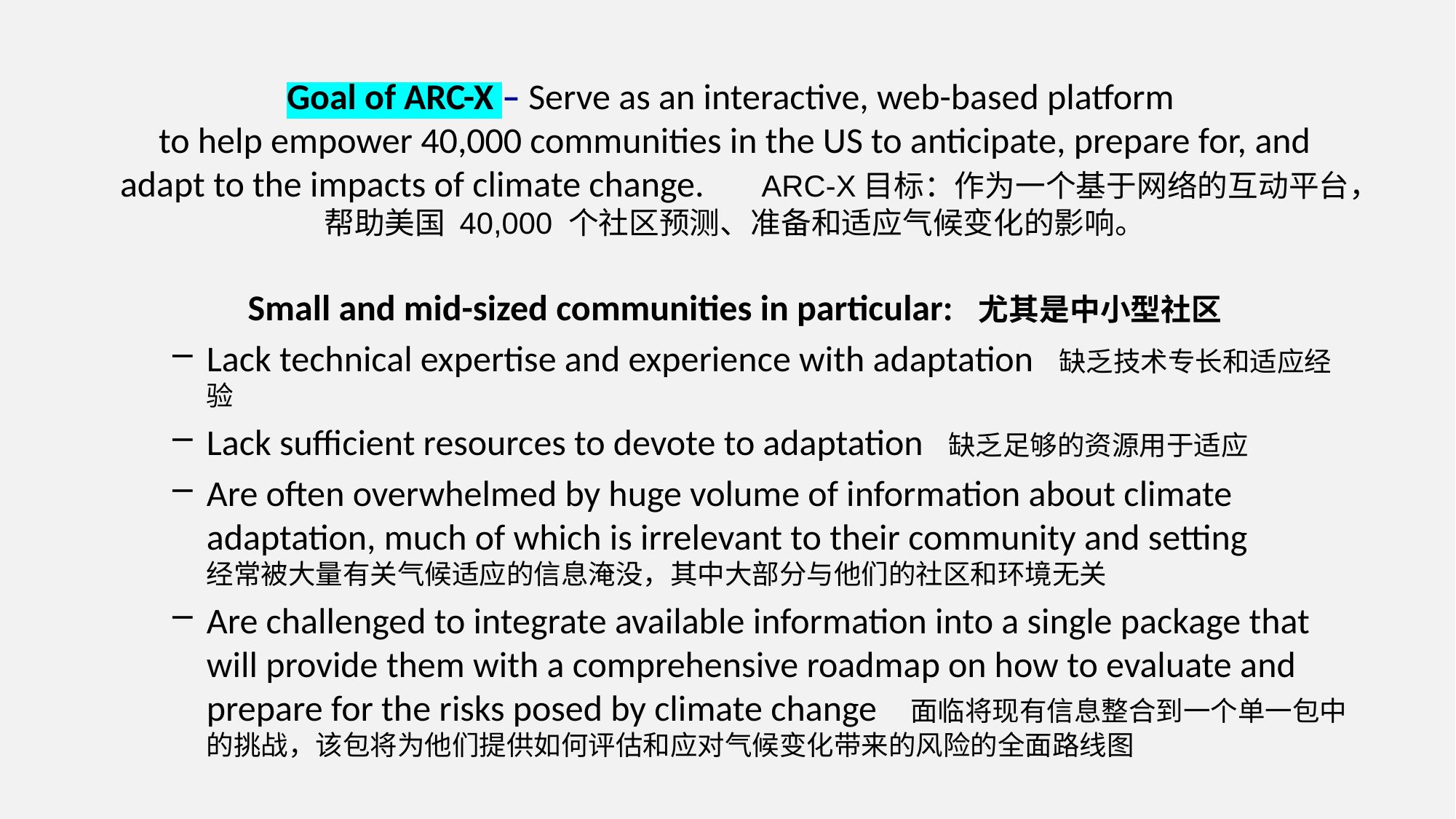

Goal of ARC-X – Serve as an interactive, web-based platform
to help empower 40,000 communities in the US to anticipate, prepare for, and adapt to the impacts of climate change.       ARC-X目标：作为一个基于网络的互动平台，帮助美国 40,000 个社区预测、准备和适应气候变化的影响。

Small and mid-sized communities in particular:  尤其是中小型社区
Lack technical expertise and experience with adaptation  缺乏技术专长和适应经验
Lack sufficient resources to devote to adaptation  缺乏足够的资源用于适应
Are often overwhelmed by huge volume of information about climate adaptation, much of which is irrelevant to their community and setting          经常被大量有关气候适应的信息淹没，其中大部分与他们的社区和环境无关
Are challenged to integrate available information into a single package that will provide them with a comprehensive roadmap on how to evaluate and prepare for the risks posed by climate change   面临将现有信息整合到一个单一包中的挑战，该包将为他们提供如何评估和应对气候变化带来的风险的全面路线图